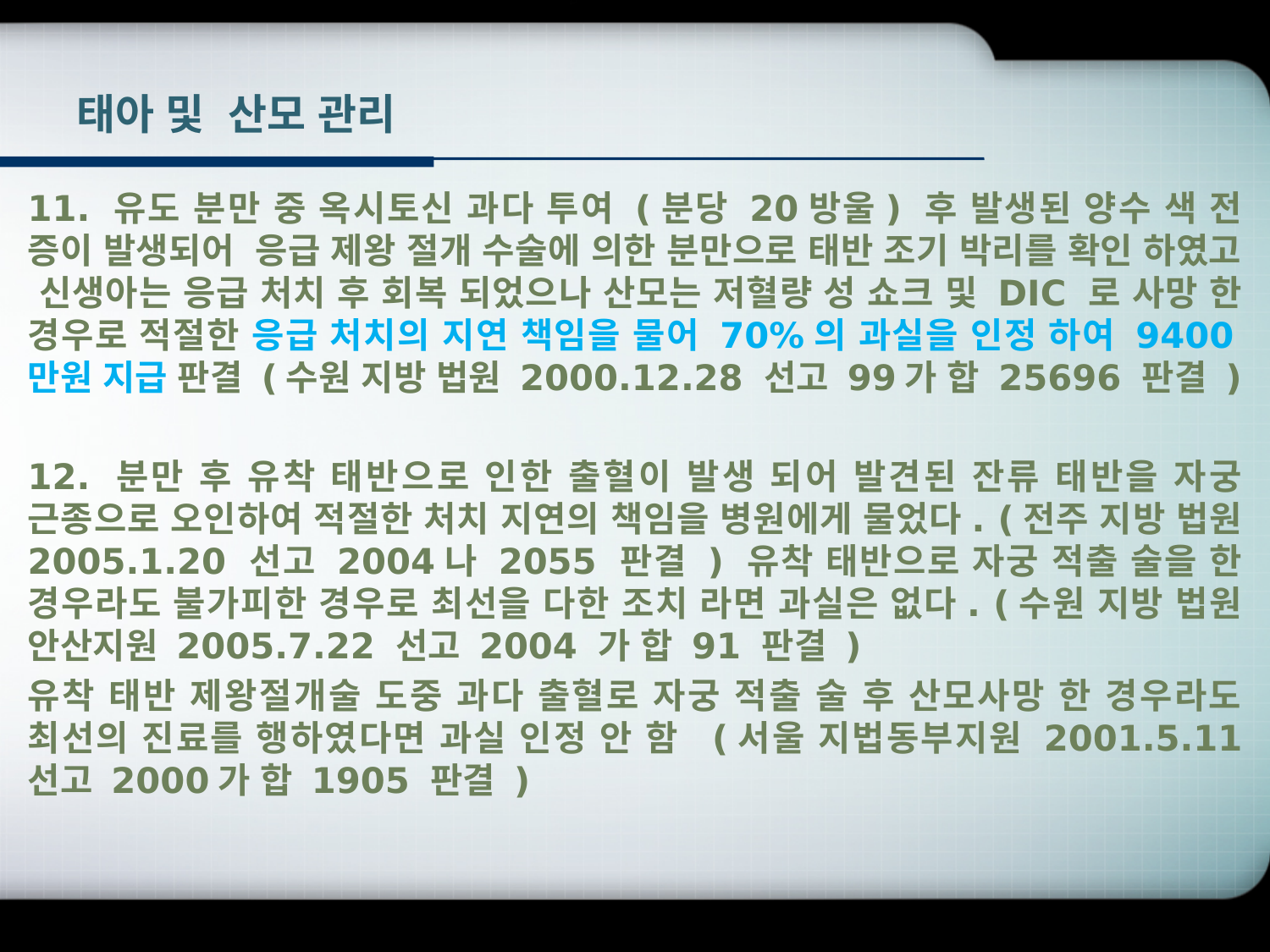

# 태아 및  산모 관리
11. 유도 분만 중 옥시토신 과다 투여 (분당 20방울) 후 발생된 양수 색 전 증이 발생되어  응급 제왕 절개 수술에 의한 분만으로 태반 조기 박리를 확인 하였고  신생아는 응급 처치 후 회복 되었으나 산모는 저혈량 성 쇼크 및 DIC 로 사망 한 경우로 적절한 응급 처치의 지연 책임을 물어 70%의 과실을 인정 하여 9400만원 지급 판결 (수원 지방 법원 2000.12.28 선고 99가 합 25696 판결 )

12. 분만 후 유착 태반으로 인한 출혈이 발생 되어 발견된 잔류 태반을 자궁 근종으로 오인하여 적절한 처치 지연의 책임을 병원에게 물었다. (전주 지방 법원 2005.1.20 선고 2004나 2055 판결 ) 유착 태반으로 자궁 적출 술을 한 경우라도 불가피한 경우로 최선을 다한 조치 라면 과실은 없다. (수원 지방 법원 안산지원 2005.7.22 선고 2004 가 합 91 판결 )
유착 태반 제왕절개술 도중 과다 출혈로 자궁 적출 술 후 산모사망 한 경우라도 최선의 진료를 행하였다면 과실 인정 안 함  (서울 지법동부지원 2001.5.11 선고 2000가 합 1905 판결 )